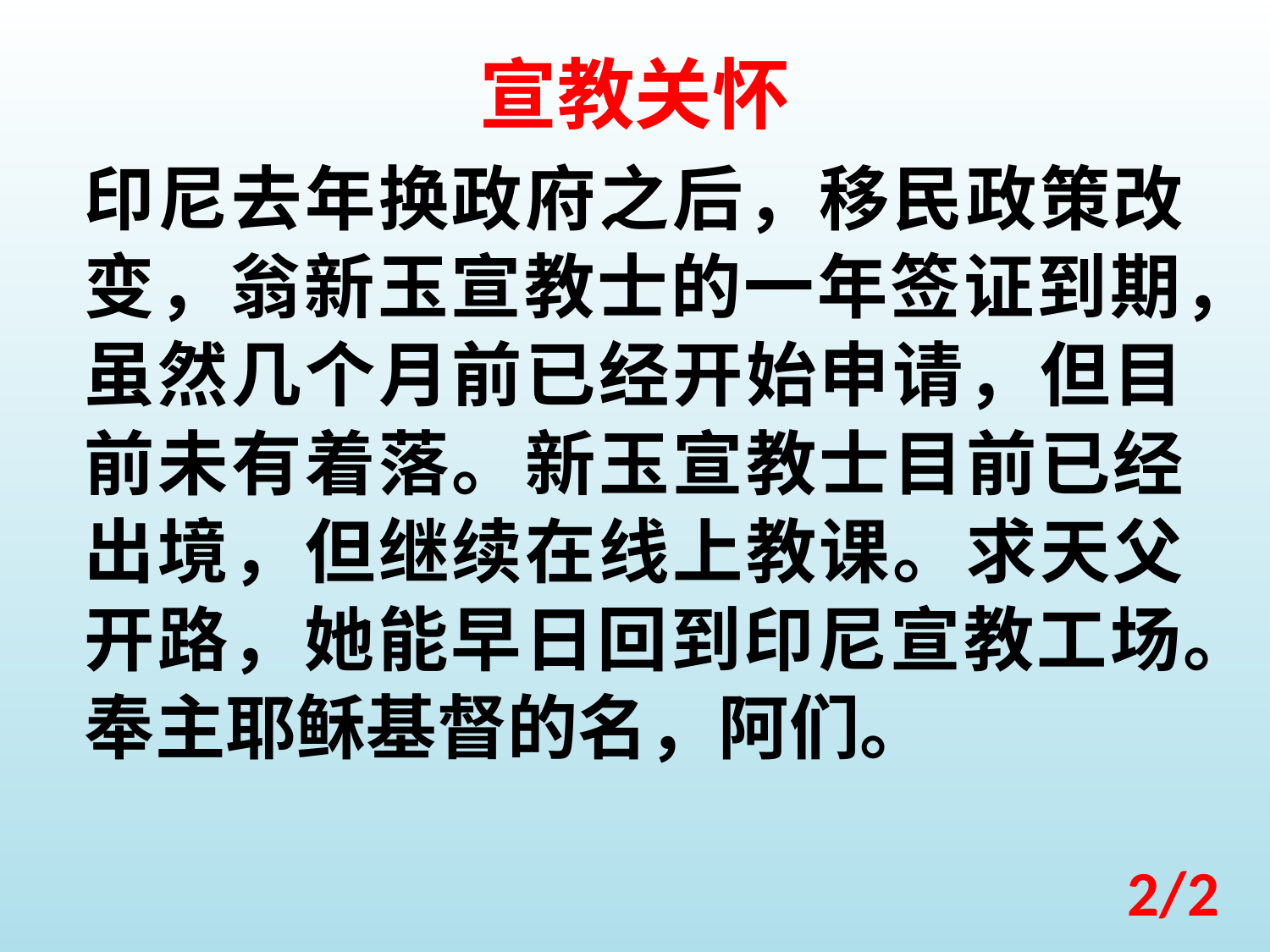

宣教关怀
印尼去年换政府之后，移民政策改变，翁新玉宣教士的一年签证到期，虽然几个月前已经开始申请，但目前未有着落。新玉宣教士目前已经出境，但继续在线上教课。求天父开路，她能早日回到印尼宣教工场。奉主耶稣基督的名，阿们。
2/2